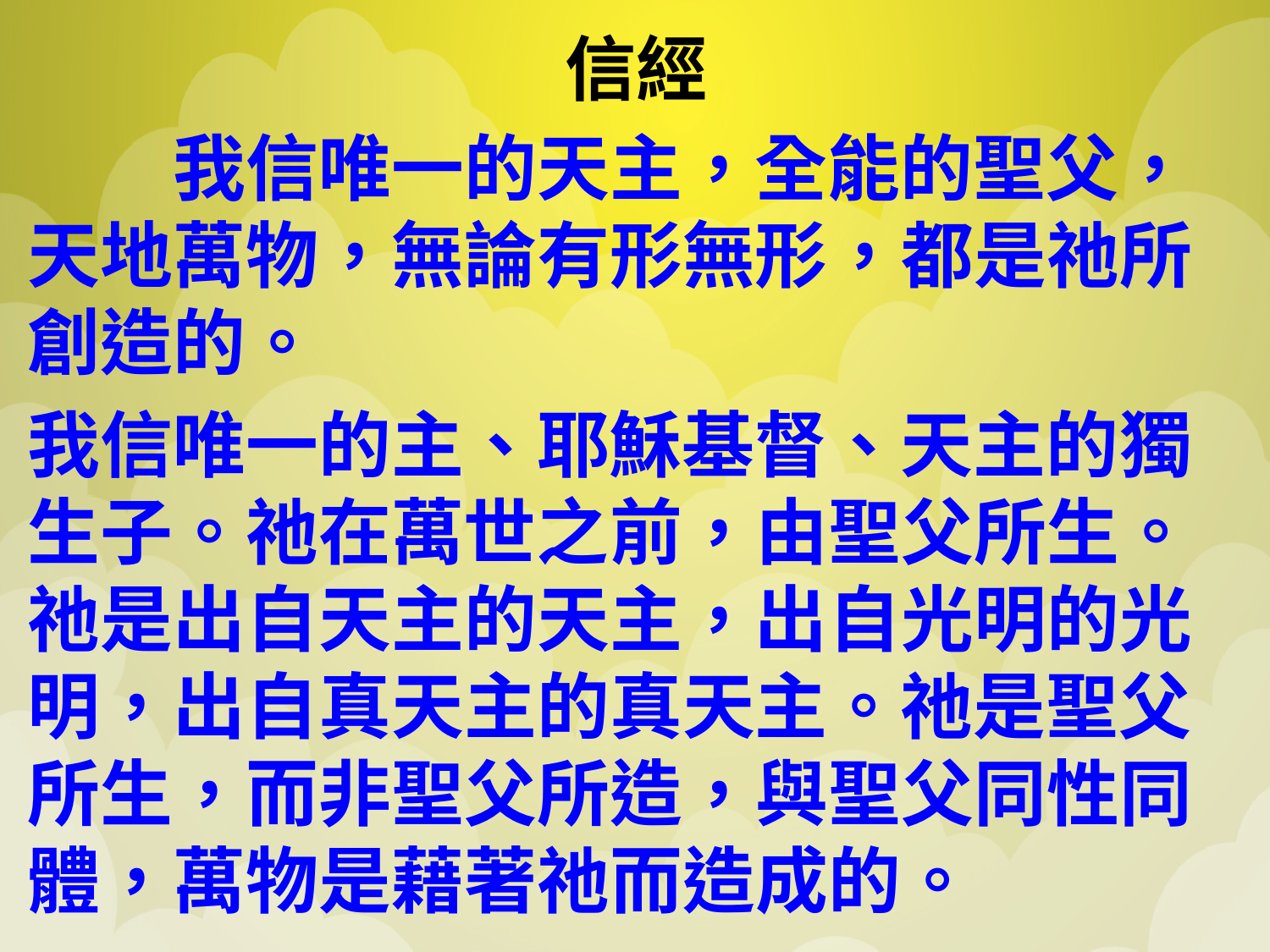

# 信經
　　我信唯一的天主，全能的聖父，天地萬物，無論有形無形，都是祂所創造的。
我信唯一的主、耶穌基督、天主的獨生子。祂在萬世之前，由聖父所生。祂是出自天主的天主，出自光明的光明，出自真天主的真天主。祂是聖父所生，而非聖父所造，與聖父同性同體，萬物是藉著祂而造成的。